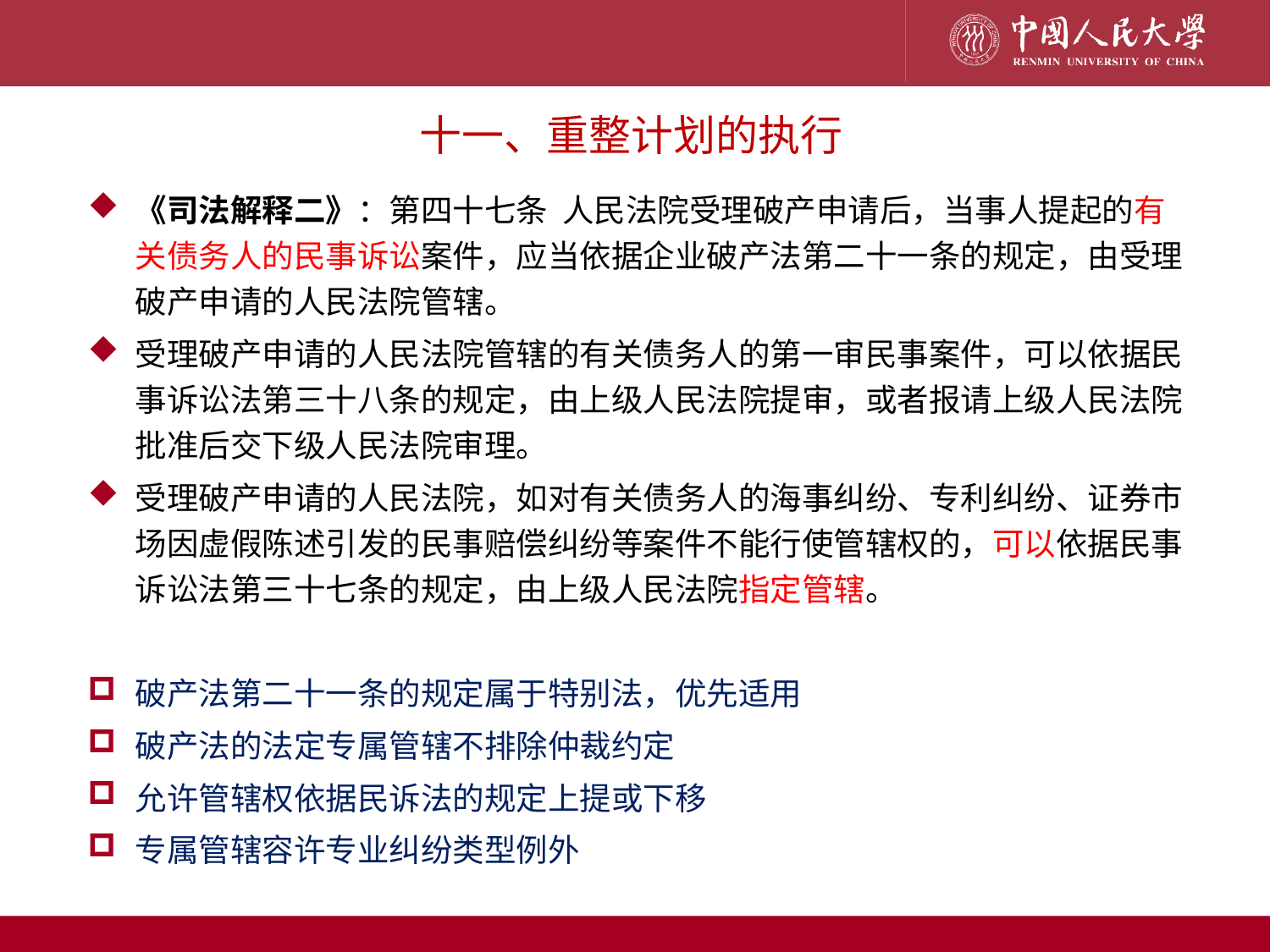

十一、重整计划的执行
《司法解释二》：第四十七条  人民法院受理破产申请后，当事人提起的有关债务人的民事诉讼案件，应当依据企业破产法第二十一条的规定，由受理破产申请的人民法院管辖。
受理破产申请的人民法院管辖的有关债务人的第一审民事案件，可以依据民事诉讼法第三十八条的规定，由上级人民法院提审，或者报请上级人民法院批准后交下级人民法院审理。
受理破产申请的人民法院，如对有关债务人的海事纠纷、专利纠纷、证券市场因虚假陈述引发的民事赔偿纠纷等案件不能行使管辖权的，可以依据民事诉讼法第三十七条的规定，由上级人民法院指定管辖。

破产法第二十一条的规定属于特别法，优先适用
破产法的法定专属管辖不排除仲裁约定
允许管辖权依据民诉法的规定上提或下移
专属管辖容许专业纠纷类型例外